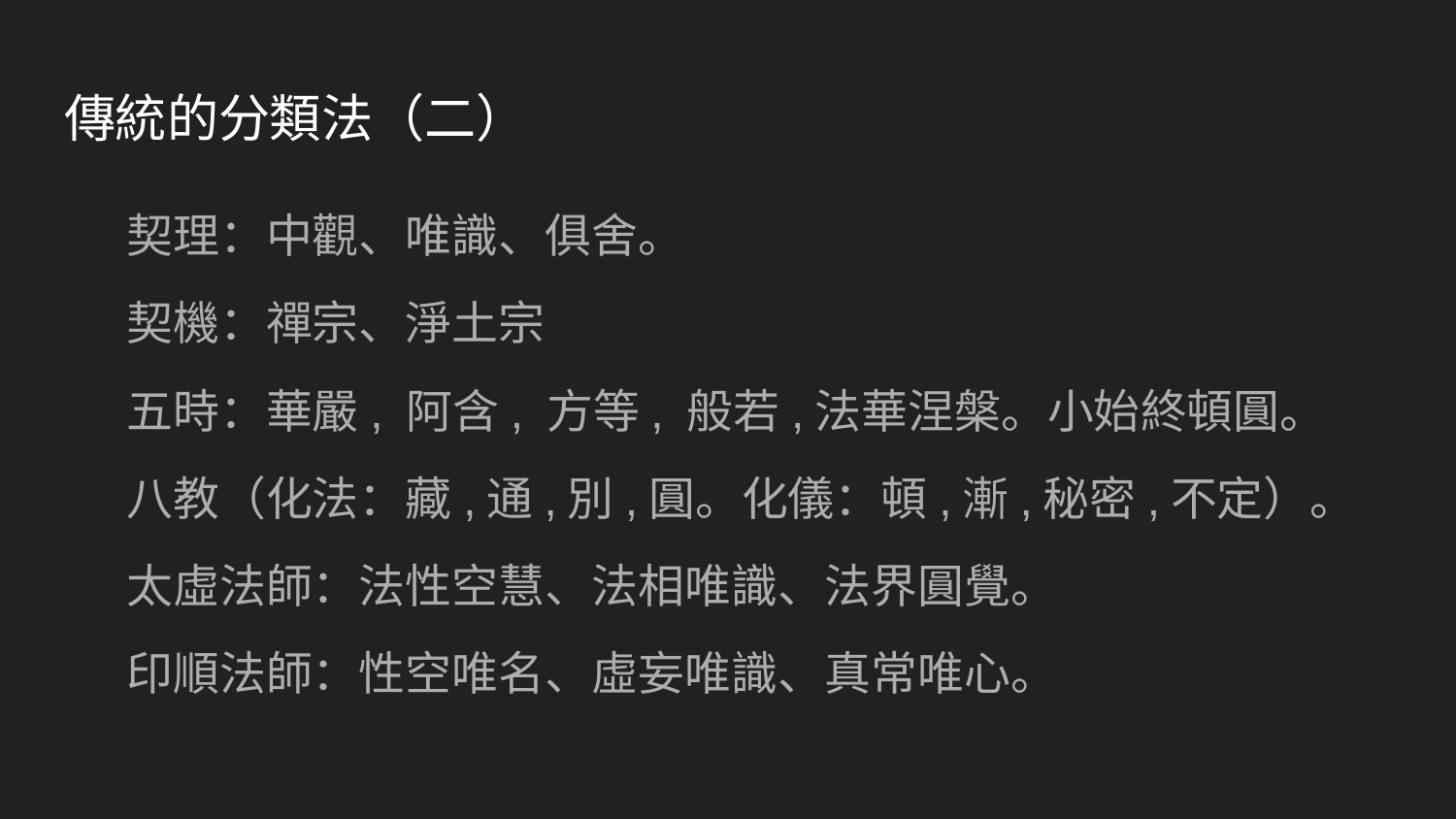

# 傳統的分類法（二）
    契理：中觀、唯識、俱舍。
    契機：禪宗、淨土宗
    五時：華嚴, 阿含, 方等, 般若,法華涅槃。小始終頓圓。
    八教（化法：藏,通,別,圓。化儀：頓,漸,秘密,不定）。
    太虛法師：法性空慧、法相唯識、法界圓覺。
    印順法師：性空唯名、虛妄唯識、真常唯心。